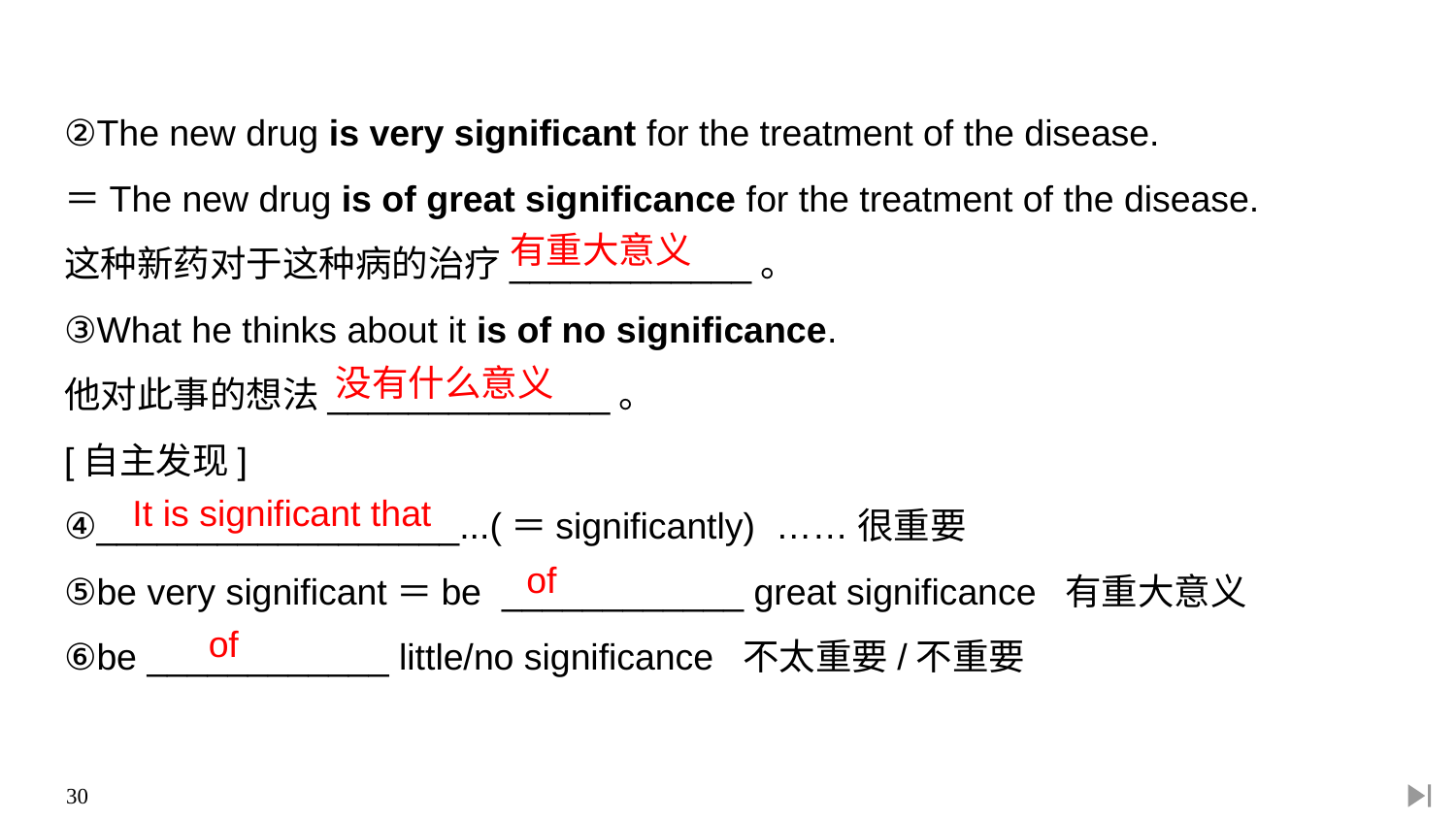

②The new drug is very significant for the treatment of the disease.
＝The new drug is of great significance for the treatment of the disease.
这种新药对于这种病的治疗____________。
③What he thinks about it is of no significance.
他对此事的想法______________。
[自主发现]
④__________________...(＝significantly)  ……很重要
⑤be very significant＝be  ____________ great significance  有重大意义
⑥be ____________ little/no significance  不太重要/不重要
有重大意义
没有什么意义
It is significant that
of
of